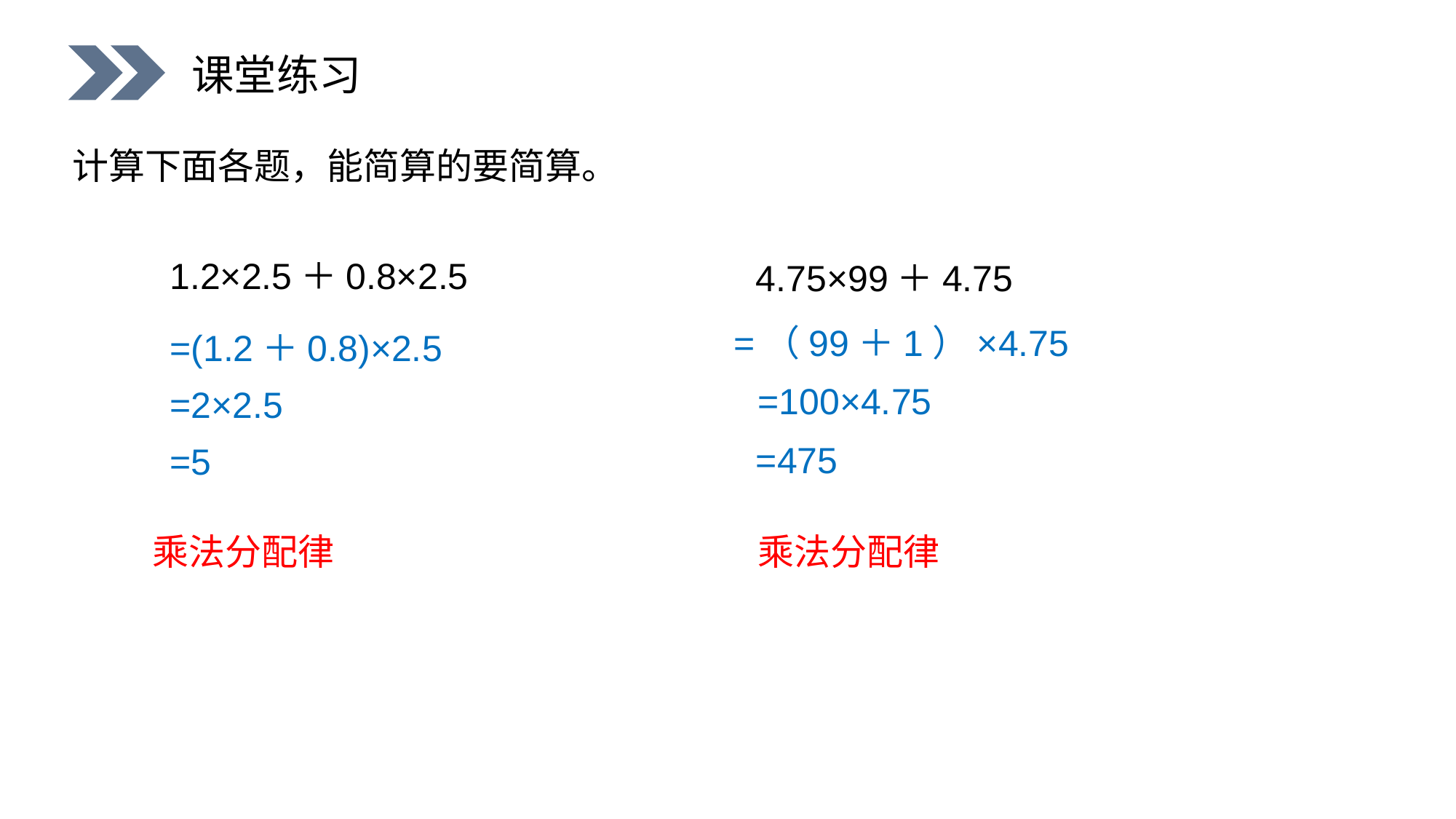

课堂练习
计算下面各题，能简算的要简算。
1.2×2.5＋0.8×2.5
4.75×99＋4.75
=(1.2＋0.8)×2.5
=2×2.5
=5
=（99＋1）×4.75
=100×4.75
=475
乘法分配律
乘法分配律